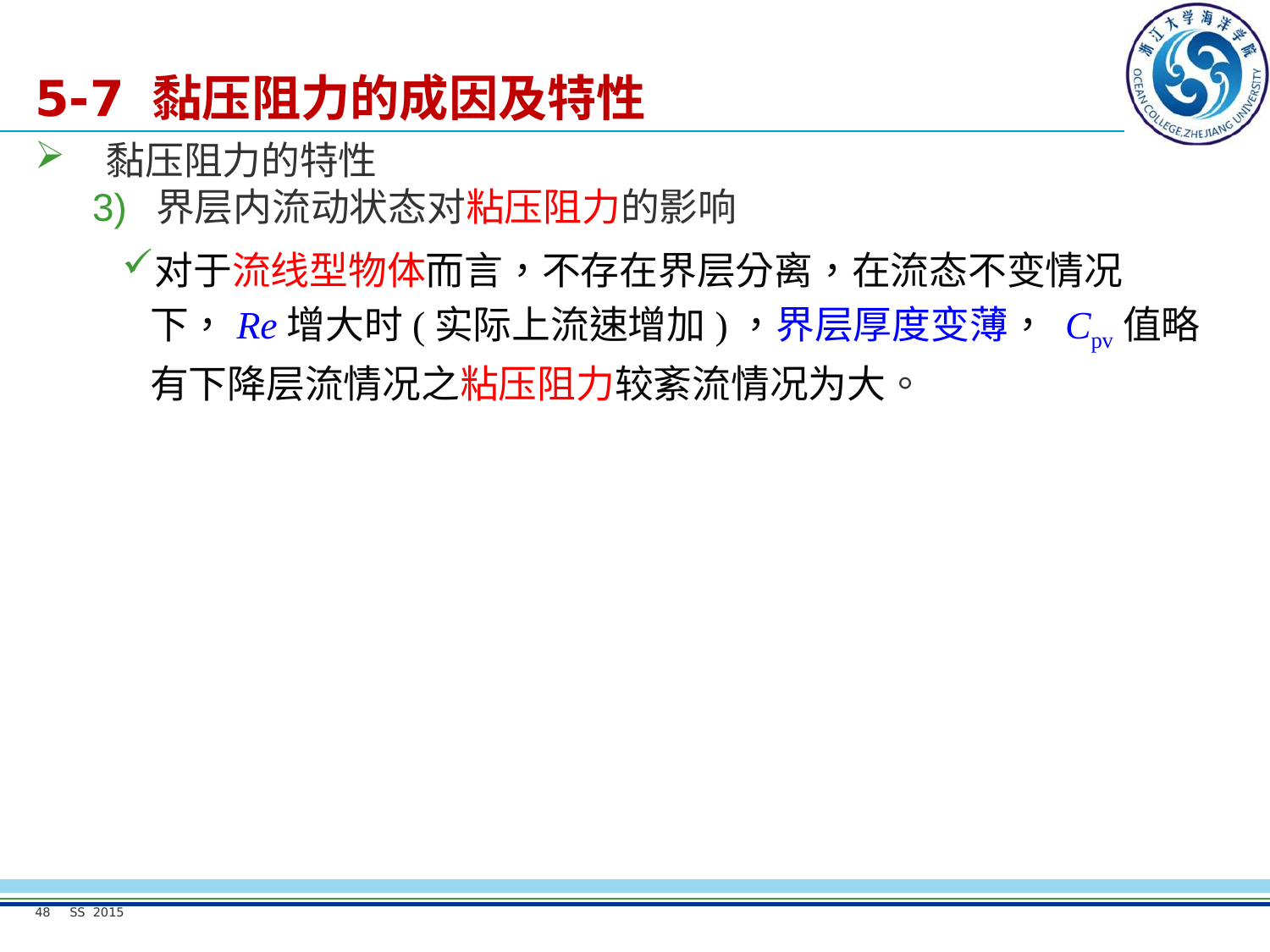

# 5-7 黏压阻力的成因及特性
黏压阻力的特性
界层内流动状态对粘压阻力的影响
对于流线型物体而言，不存在界层分离，在流态不变情况下，Re增大时(实际上流速增加)，界层厚度变薄， Cpv值略有下降层流情况之粘压阻力较紊流情况为大。
48